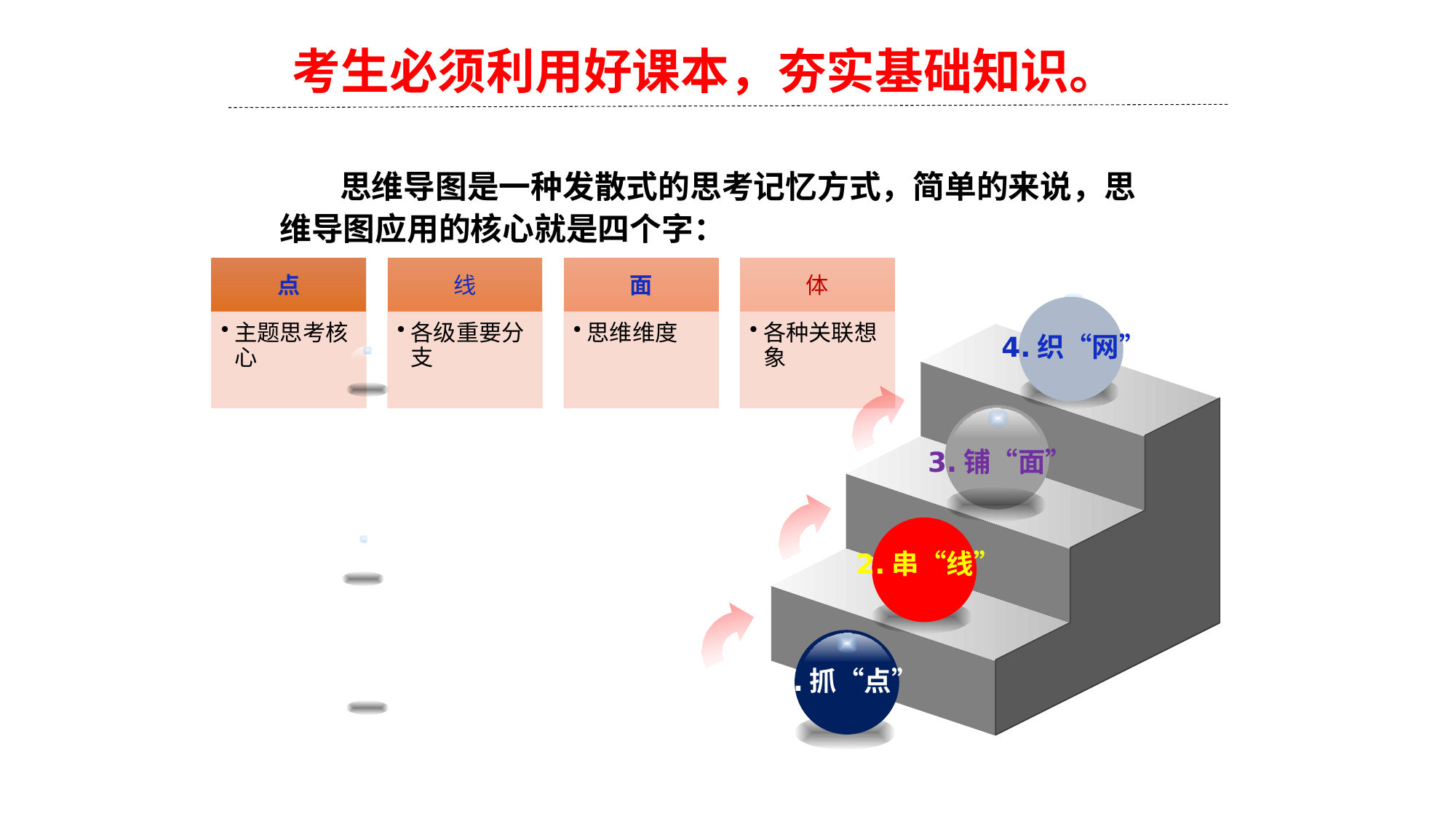

考生必须利用好课本，夯实基础知识。
       思维导图是一种发散式的思考记忆方式，简单的来说，思维导图应用的核心就是四个字：
点
主题思考核心
线
各级重要分支
面
思维维度
体
各种关联想象

单击此处
添加文字

3.铺“面”

单击此处
添加文字

1.抓“点”

4.织“网”
2.串“线”